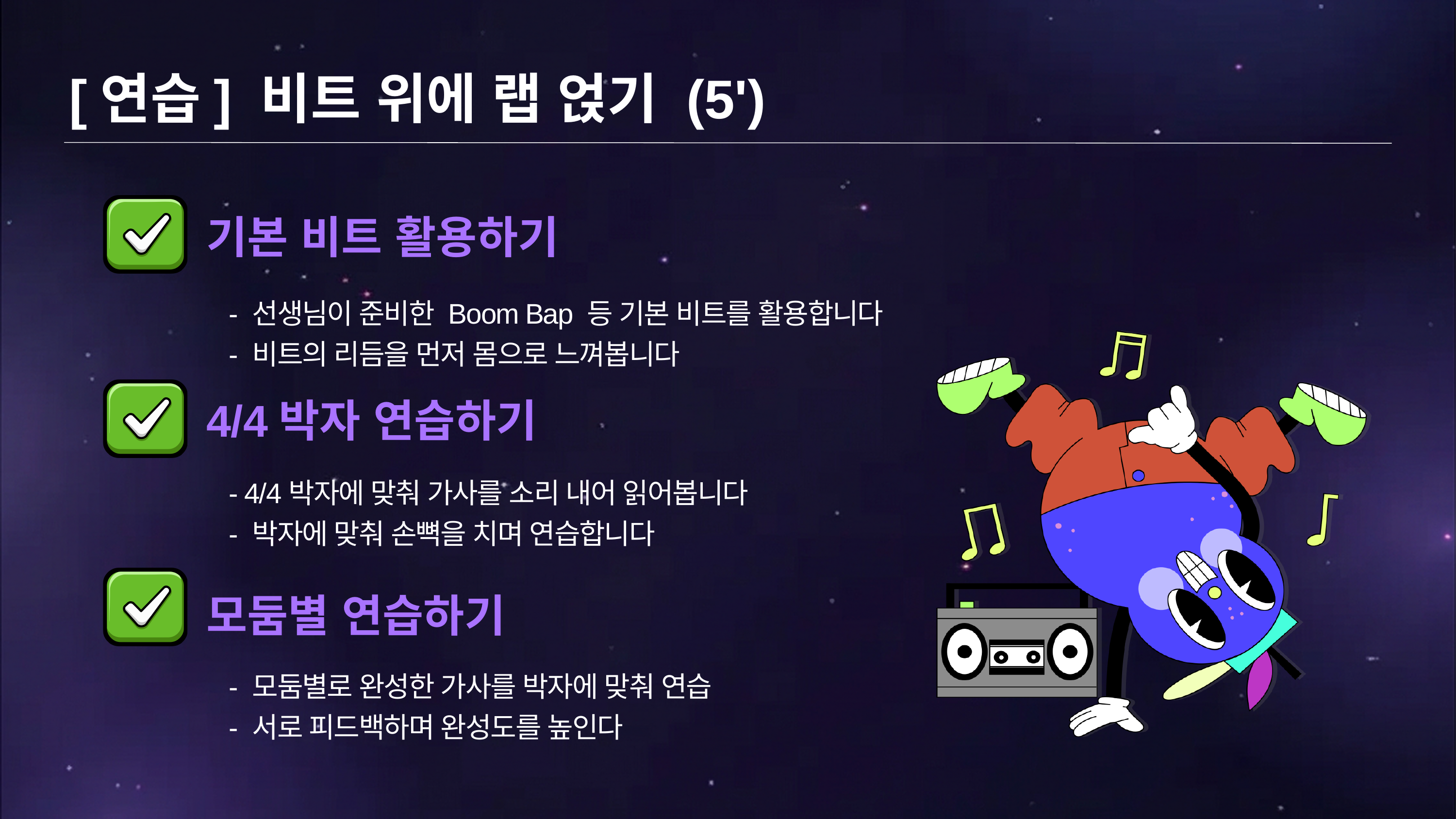

[연습] 비트 위에 랩 얹기 (5')

기본 비트 활용하기
- 선생님이 준비한 Boom Bap 등 기본 비트를 활용합니다
- 비트의 리듬을 먼저 몸으로 느껴봅니다

4/4박자 연습하기
- 4/4박자에 맞춰 가사를 소리 내어 읽어봅니다
- 박자에 맞춰 손뼉을 치며 연습합니다

모둠별 연습하기
- 모둠별로 완성한 가사를 박자에 맞춰 연습
- 서로 피드백하며 완성도를 높인다